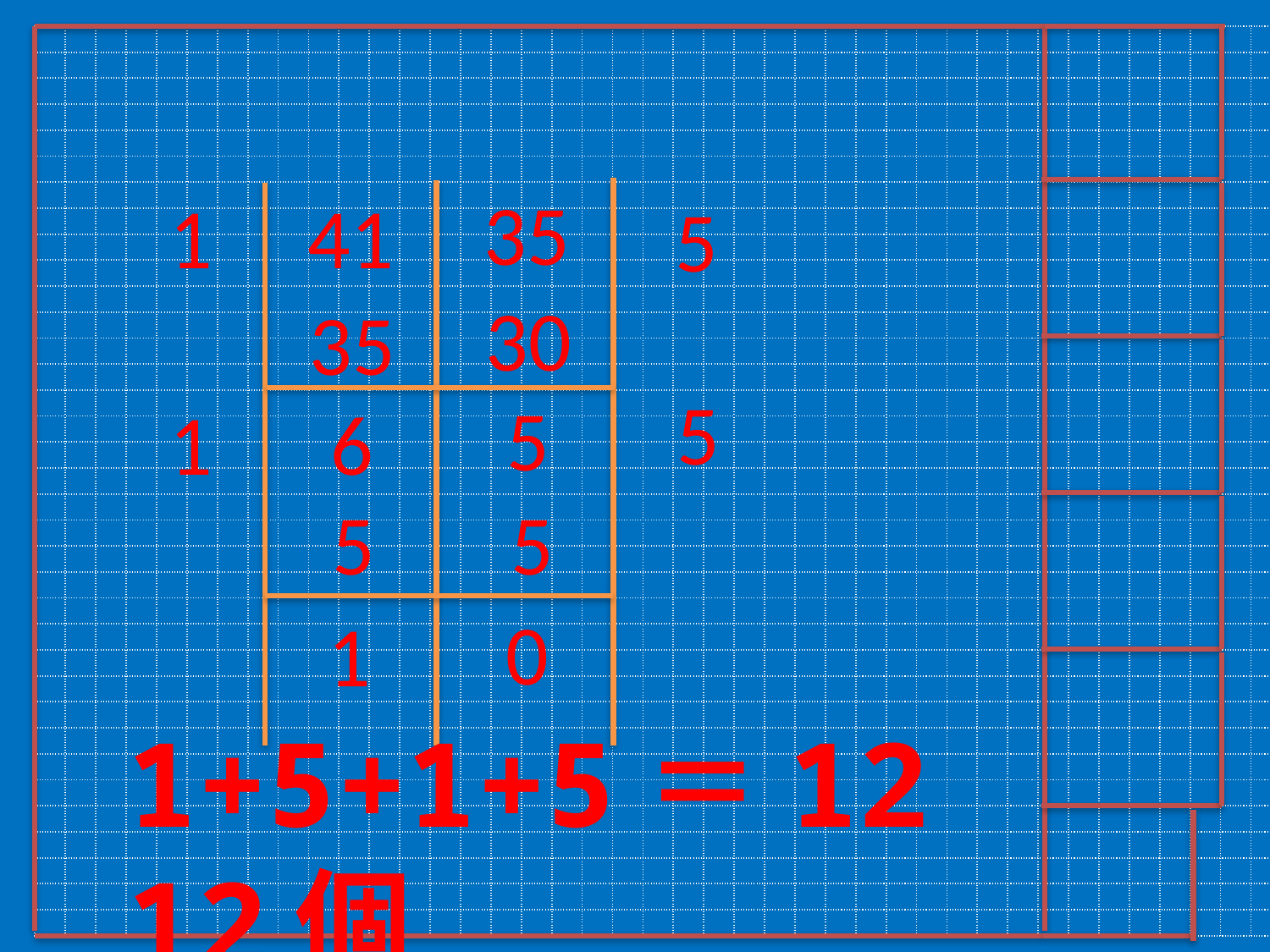

|  |  |  |  |  |  |  |  |  |  |  |  |  |  |  |  |  |  |  |  |  |  |  |  |  |  |  |  |  |  |  |  |  |  |  |  |  |  |  |  |  |
| --- | --- | --- | --- | --- | --- | --- | --- | --- | --- | --- | --- | --- | --- | --- | --- | --- | --- | --- | --- | --- | --- | --- | --- | --- | --- | --- | --- | --- | --- | --- | --- | --- | --- | --- | --- | --- | --- | --- | --- | --- |
|  |  |  |  |  |  |  |  |  |  |  |  |  |  |  |  |  |  |  |  |  |  |  |  |  |  |  |  |  |  |  |  |  |  |  |  |  |  |  |  |  |
|  |  |  |  |  |  |  |  |  |  |  |  |  |  |  |  |  |  |  |  |  |  |  |  |  |  |  |  |  |  |  |  |  |  |  |  |  |  |  |  |  |
|  |  |  |  |  |  |  |  |  |  |  |  |  |  |  |  |  |  |  |  |  |  |  |  |  |  |  |  |  |  |  |  |  |  |  |  |  |  |  |  |  |
|  |  |  |  |  |  |  |  |  |  |  |  |  |  |  |  |  |  |  |  |  |  |  |  |  |  |  |  |  |  |  |  |  |  |  |  |  |  |  |  |  |
|  |  |  |  |  |  |  |  |  |  |  |  |  |  |  |  |  |  |  |  |  |  |  |  |  |  |  |  |  |  |  |  |  |  |  |  |  |  |  |  |  |
|  |  |  |  |  |  |  |  |  |  |  |  |  |  |  |  |  |  |  |  |  |  |  |  |  |  |  |  |  |  |  |  |  |  |  |  |  |  |  |  |  |
|  |  |  |  |  |  |  |  |  |  |  |  |  |  |  |  |  |  |  |  |  |  |  |  |  |  |  |  |  |  |  |  |  |  |  |  |  |  |  |  |  |
|  |  |  |  |  |  |  |  |  |  |  |  |  |  |  |  |  |  |  |  |  |  |  |  |  |  |  |  |  |  |  |  |  |  |  |  |  |  |  |  |  |
|  |  |  |  |  |  |  |  |  |  |  |  |  |  |  |  |  |  |  |  |  |  |  |  |  |  |  |  |  |  |  |  |  |  |  |  |  |  |  |  |  |
|  |  |  |  |  |  |  |  |  |  |  |  |  |  |  |  |  |  |  |  |  |  |  |  |  |  |  |  |  |  |  |  |  |  |  |  |  |  |  |  |  |
|  |  |  |  |  |  |  |  |  |  |  |  |  |  |  |  |  |  |  |  |  |  |  |  |  |  |  |  |  |  |  |  |  |  |  |  |  |  |  |  |  |
|  |  |  |  |  |  |  |  |  |  |  |  |  |  |  |  |  |  |  |  |  |  |  |  |  |  |  |  |  |  |  |  |  |  |  |  |  |  |  |  |  |
|  |  |  |  |  |  |  |  |  |  |  |  |  |  |  |  |  |  |  |  |  |  |  |  |  |  |  |  |  |  |  |  |  |  |  |  |  |  |  |  |  |
|  |  |  |  |  |  |  |  |  |  |  |  |  |  |  |  |  |  |  |  |  |  |  |  |  |  |  |  |  |  |  |  |  |  |  |  |  |  |  |  |  |
|  |  |  |  |  |  |  |  |  |  |  |  |  |  |  |  |  |  |  |  |  |  |  |  |  |  |  |  |  |  |  |  |  |  |  |  |  |  |  |  |  |
|  |  |  |  |  |  |  |  |  |  |  |  |  |  |  |  |  |  |  |  |  |  |  |  |  |  |  |  |  |  |  |  |  |  |  |  |  |  |  |  |  |
|  |  |  |  |  |  |  |  |  |  |  |  |  |  |  |  |  |  |  |  |  |  |  |  |  |  |  |  |  |  |  |  |  |  |  |  |  |  |  |  |  |
|  |  |  |  |  |  |  |  |  |  |  |  |  |  |  |  |  |  |  |  |  |  |  |  |  |  |  |  |  |  |  |  |  |  |  |  |  |  |  |  |  |
|  |  |  |  |  |  |  |  |  |  |  |  |  |  |  |  |  |  |  |  |  |  |  |  |  |  |  |  |  |  |  |  |  |  |  |  |  |  |  |  |  |
|  |  |  |  |  |  |  |  |  |  |  |  |  |  |  |  |  |  |  |  |  |  |  |  |  |  |  |  |  |  |  |  |  |  |  |  |  |  |  |  |  |
|  |  |  |  |  |  |  |  |  |  |  |  |  |  |  |  |  |  |  |  |  |  |  |  |  |  |  |  |  |  |  |  |  |  |  |  |  |  |  |  |  |
|  |  |  |  |  |  |  |  |  |  |  |  |  |  |  |  |  |  |  |  |  |  |  |  |  |  |  |  |  |  |  |  |  |  |  |  |  |  |  |  |  |
|  |  |  |  |  |  |  |  |  |  |  |  |  |  |  |  |  |  |  |  |  |  |  |  |  |  |  |  |  |  |  |  |  |  |  |  |  |  |  |  |  |
|  |  |  |  |  |  |  |  |  |  |  |  |  |  |  |  |  |  |  |  |  |  |  |  |  |  |  |  |  |  |  |  |  |  |  |  |  |  |  |  |  |
|  |  |  |  |  |  |  |  |  |  |  |  |  |  |  |  |  |  |  |  |  |  |  |  |  |  |  |  |  |  |  |  |  |  |  |  |  |  |  |  |  |
|  |  |  |  |  |  |  |  |  |  |  |  |  |  |  |  |  |  |  |  |  |  |  |  |  |  |  |  |  |  |  |  |  |  |  |  |  |  |  |  |  |
|  |  |  |  |  |  |  |  |  |  |  |  |  |  |  |  |  |  |  |  |  |  |  |  |  |  |  |  |  |  |  |  |  |  |  |  |  |  |  |  |  |
|  |  |  |  |  |  |  |  |  |  |  |  |  |  |  |  |  |  |  |  |  |  |  |  |  |  |  |  |  |  |  |  |  |  |  |  |  |  |  |  |  |
|  |  |  |  |  |  |  |  |  |  |  |  |  |  |  |  |  |  |  |  |  |  |  |  |  |  |  |  |  |  |  |  |  |  |  |  |  |  |  |  |  |
|  |  |  |  |  |  |  |  |  |  |  |  |  |  |  |  |  |  |  |  |  |  |  |  |  |  |  |  |  |  |  |  |  |  |  |  |  |  |  |  |  |
|  |  |  |  |  |  |  |  |  |  |  |  |  |  |  |  |  |  |  |  |  |  |  |  |  |  |  |  |  |  |  |  |  |  |  |  |  |  |  |  |  |
|  |  |  |  |  |  |  |  |  |  |  |  |  |  |  |  |  |  |  |  |  |  |  |  |  |  |  |  |  |  |  |  |  |  |  |  |  |  |  |  |  |
|  |  |  |  |  |  |  |  |  |  |  |  |  |  |  |  |  |  |  |  |  |  |  |  |  |  |  |  |  |  |  |  |  |  |  |  |  |  |  |  |  |
|  |  |  |  |  |  |  |  |  |  |  |  |  |  |  |  |  |  |  |  |  |  |  |  |  |  |  |  |  |  |  |  |  |  |  |  |  |  |  |  |  |
35
1
41
5
30
35
5
5
1
6
5
5
0
1
1+5+1+5＝12  12個